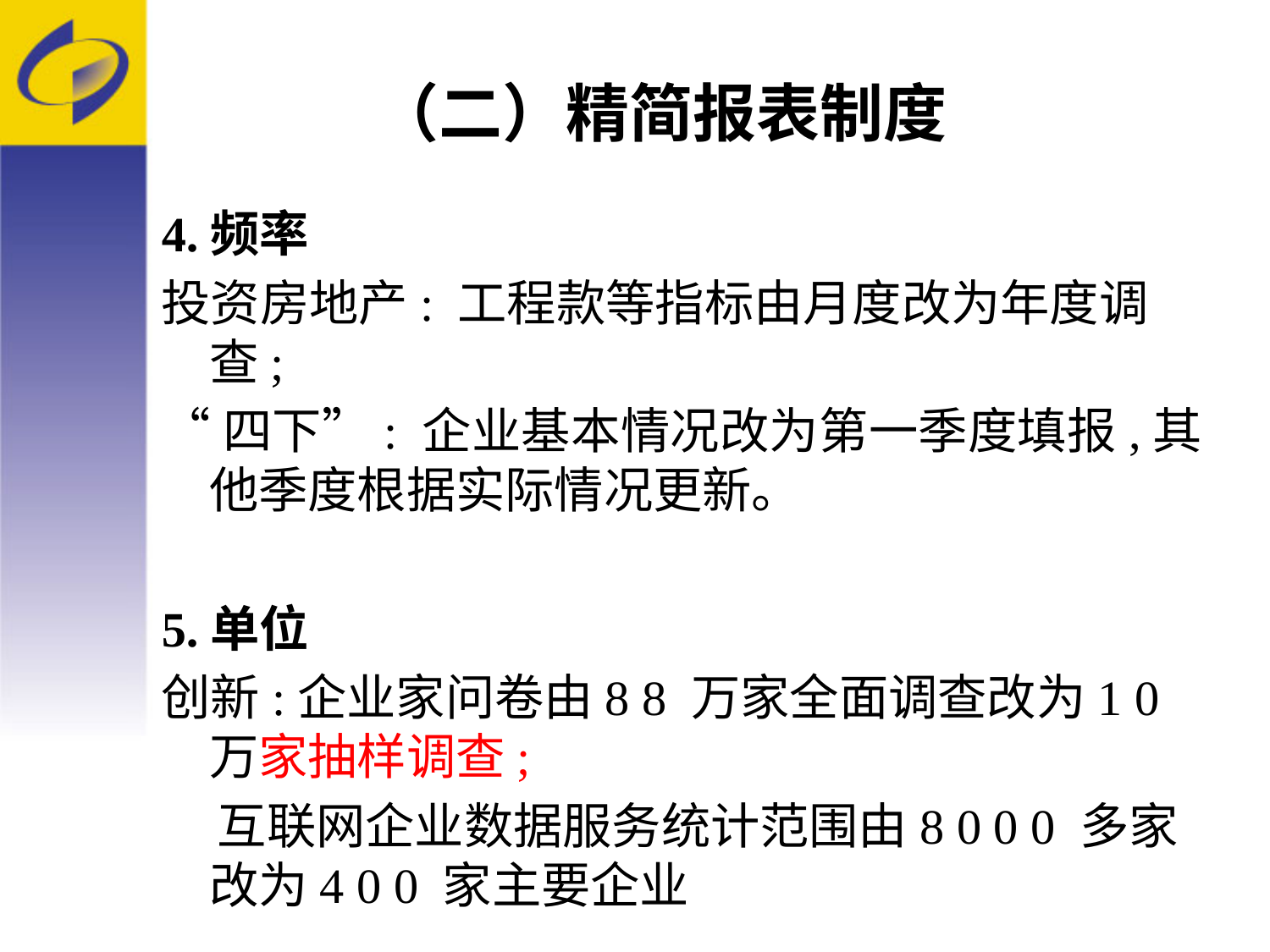

# （二）精简报表制度
4.频率
投资房地产: 工程款等指标由月度改为年度调查;
“四下”: 企业基本情况改为第一季度填报,其他季度根据实际情况更新。

5.单位
创新:企业家问卷由8 8 万家全面调查改为1 0 万家抽样调查;
    互联网企业数据服务统计范围由8 0 0 0 多家改为4 0 0 家主要企业